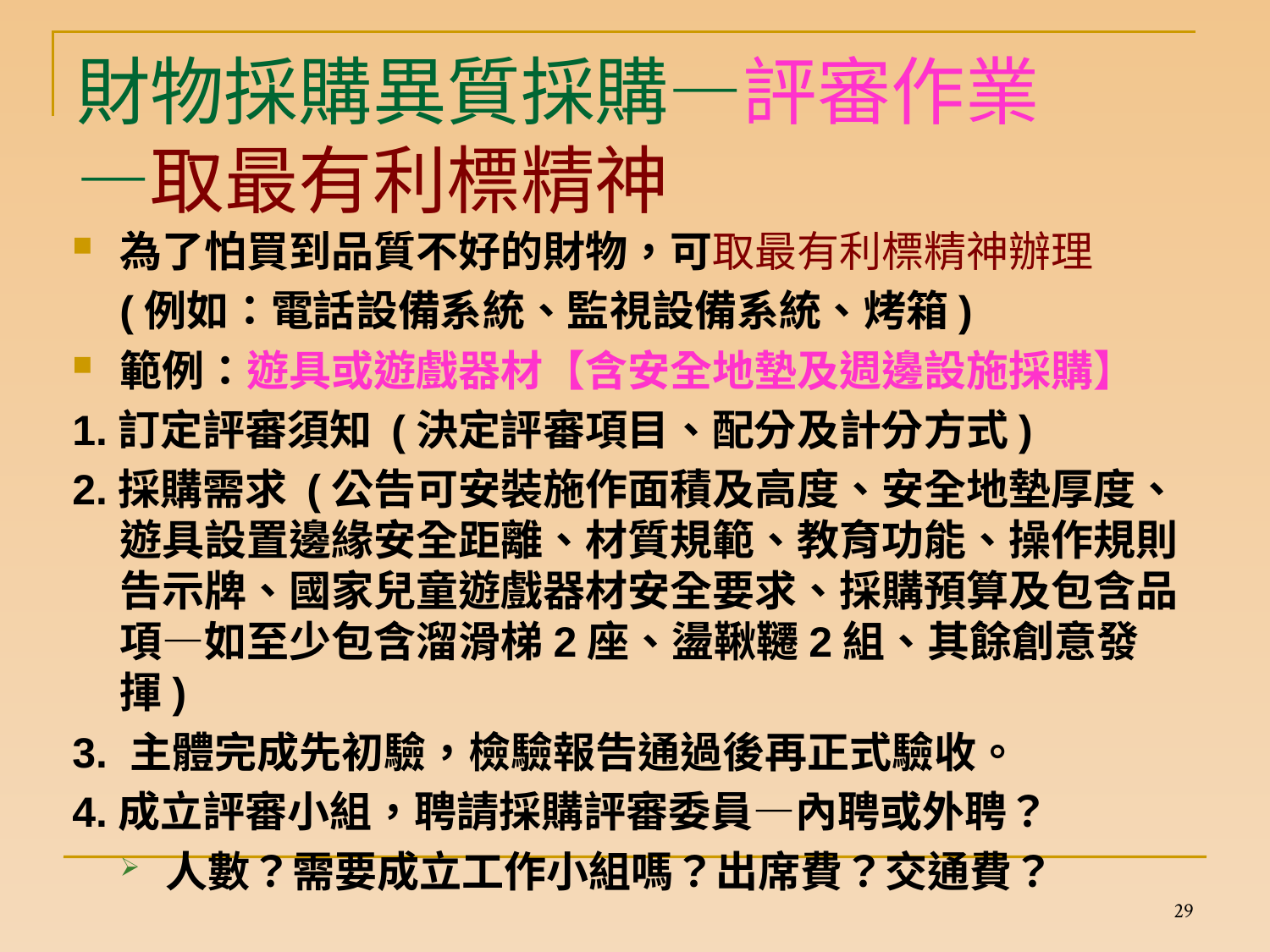

# 財物採購異質採購—評審作業—取最有利標精神
為了怕買到品質不好的財物，可取最有利標精神辦理
    (例如：電話設備系統、監視設備系統、烤箱)
範例：遊具或遊戲器材【含安全地墊及週邊設施採購】
1.訂定評審須知 (決定評審項目、配分及計分方式)
2.採購需求 (公告可安裝施作面積及高度、安全地墊厚度、遊具設置邊緣安全距離、材質規範、教育功能、操作規則告示牌、國家兒童遊戲器材安全要求、採購預算及包含品項—如至少包含溜滑梯2座、盪鞦韆2組、其餘創意發揮)
3. 主體完成先初驗，檢驗報告通過後再正式驗收。
4.成立評審小組，聘請採購評審委員—內聘或外聘？
人數？需要成立工作小組嗎？出席費？交通費？

29